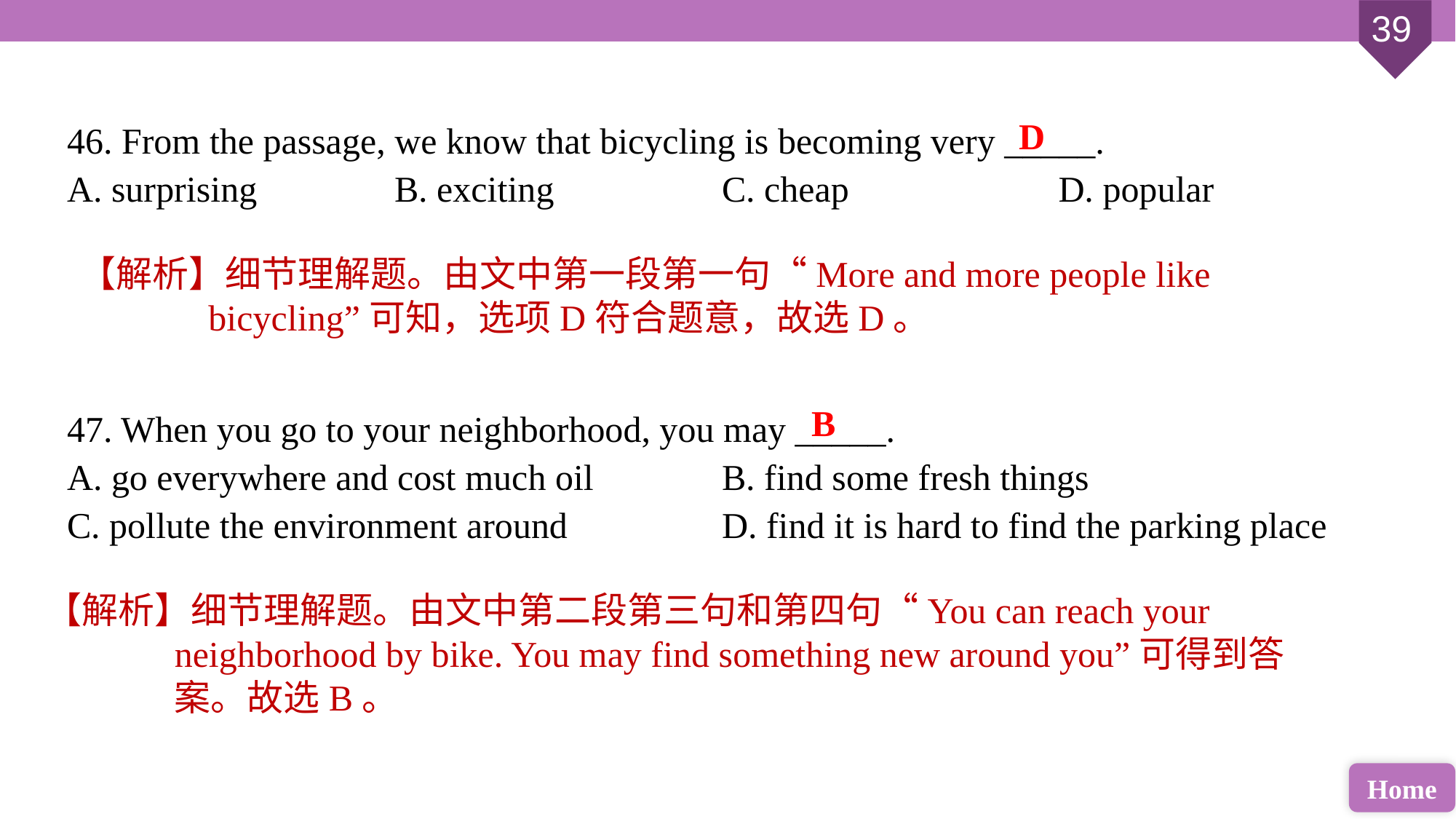

46. From the passage, we know that bicycling is becoming very _____.
A. surprising 		B. exciting 		C. cheap		 D. popular

47. When you go to your neighborhood, you may _____.
A. go everywhere and cost much oil 		B. find some fresh things
C. pollute the environment around 		D. find it is hard to find the parking place
D
【解析】细节理解题。由文中第一段第一句“More and more people like bicycling”可知，选项D符合题意，故选D。
B
【解析】细节理解题。由文中第二段第三句和第四句“You can reach your neighborhood by bike. You may find something new around you”可得到答案。故选B。